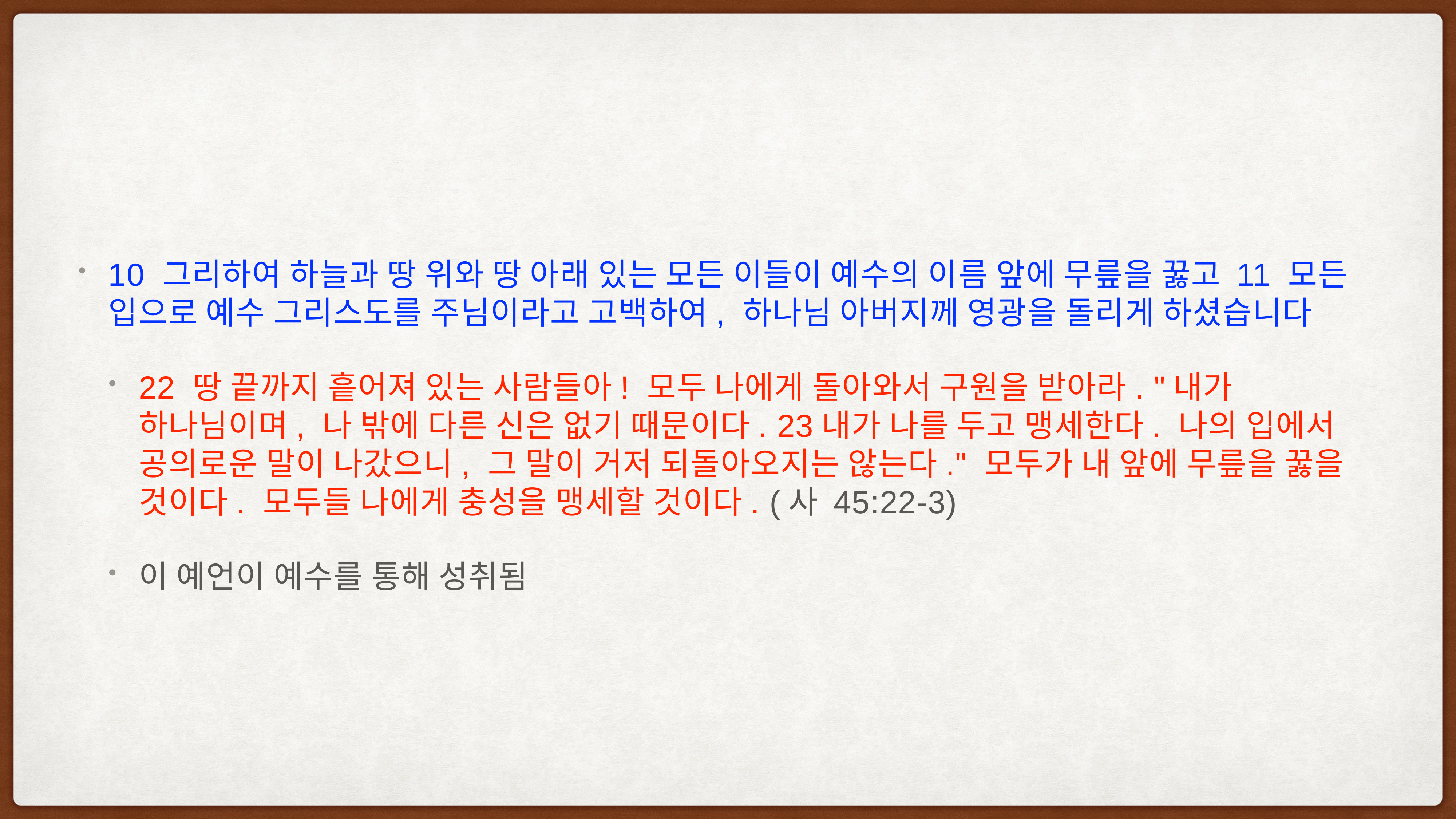

10 그리하여 하늘과 땅 위와 땅 아래 있는 모든 이들이 예수의 이름 앞에 무릎을 꿇고 11 모든 입으로 예수 그리스도를 주님이라고 고백하여, 하나님 아버지께 영광을 돌리게 하셨습니다
22 땅 끝까지 흩어져 있는 사람들아! 모두 나에게 돌아와서 구원을 받아라. "내가 하나님이며, 나 밖에 다른 신은 없기 때문이다. 23내가 나를 두고 맹세한다. 나의 입에서 공의로운 말이 나갔으니, 그 말이 거저 되돌아오지는 않는다." 모두가 내 앞에 무릎을 꿇을 것이다. 모두들 나에게 충성을 맹세할 것이다. (사 45:22-3)
이 예언이 예수를 통해 성취됨